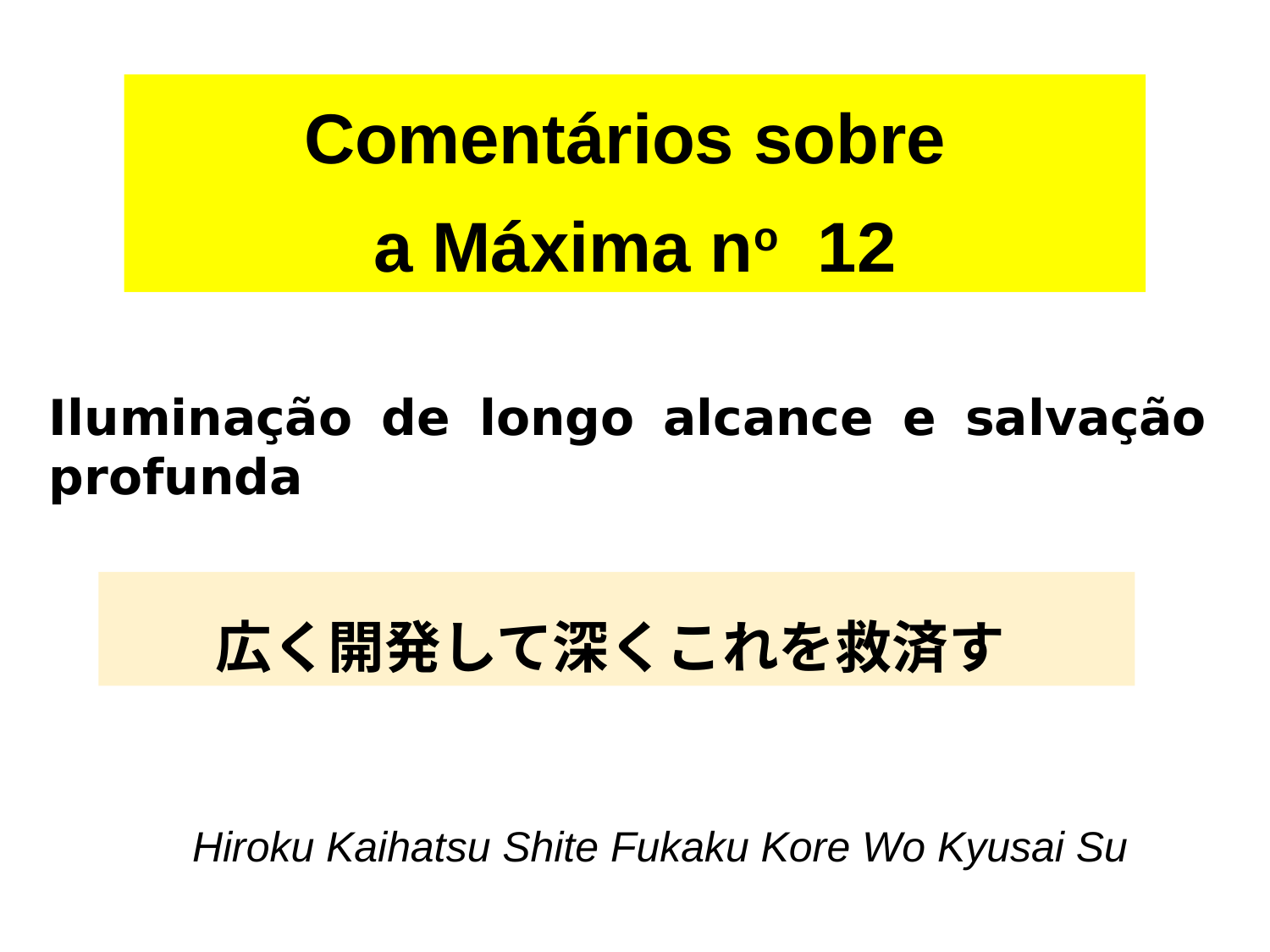

Comentários sobre
a Máxima no  12
Iluminação de longo alcance e salvação profunda

広く開発して深くこれを救済す
Hiroku Kaihatsu Shite Fukaku Kore Wo Kyusai Su